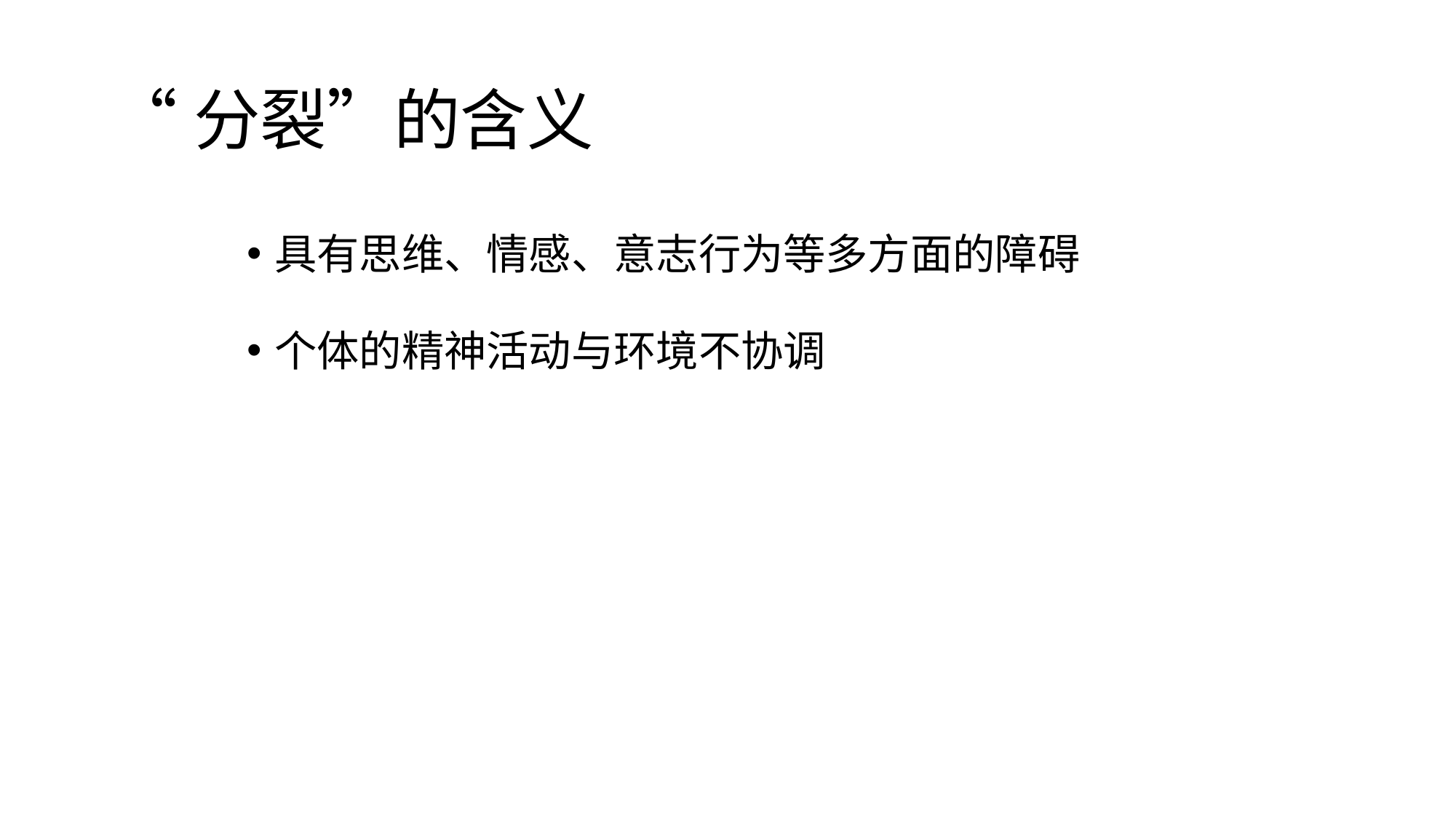

# “分裂”的含义
具有思维、情感、意志行为等多方面的障碍
个体的精神活动与环境不协调
9